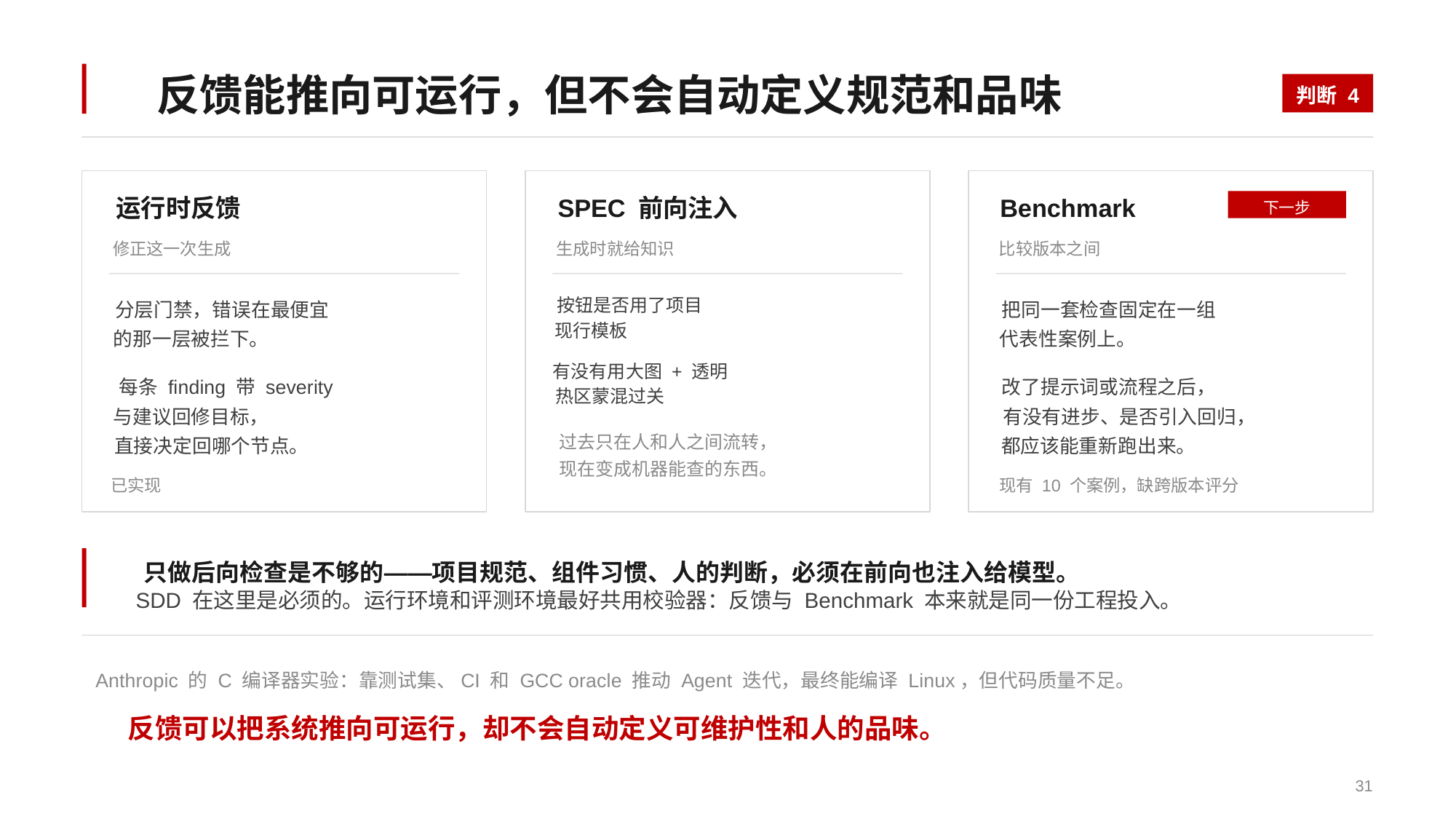

反馈能推向可运行，但不会自动定义规范和品味

判断 4

运行时反馈
SPEC 前向注入
Benchmark
下一步
修正这一次生成
生成时就给知识
比较版本之间

按钮是否用了项目
分层门禁，错误在最便宜
把同一套检查固定在一组
现行模板
的那一层被拦下。
代表性案例上。
有没有用大图 + 透明
每条 finding 带 severity
改了提示词或流程之后，
热区蒙混过关
与建议回修目标，
有没有进步、是否引入回归，
过去只在人和人之间流转，
直接决定回哪个节点。
都应该能重新跑出来。
现在变成机器能查的东西。
已实现
现有 10 个案例，缺跨版本评分

只做后向检查是不够的——项目规范、组件习惯、人的判断，必须在前向也注入给模型。
SDD 在这里是必须的。运行环境和评测环境最好共用校验器：反馈与 Benchmark 本来就是同一份工程投入。

Anthropic 的 C 编译器实验：靠测试集、CI 和 GCC oracle 推动 Agent 迭代，最终能编译 Linux，但代码质量不足。
反馈可以把系统推向可运行，却不会自动定义可维护性和人的品味。
31